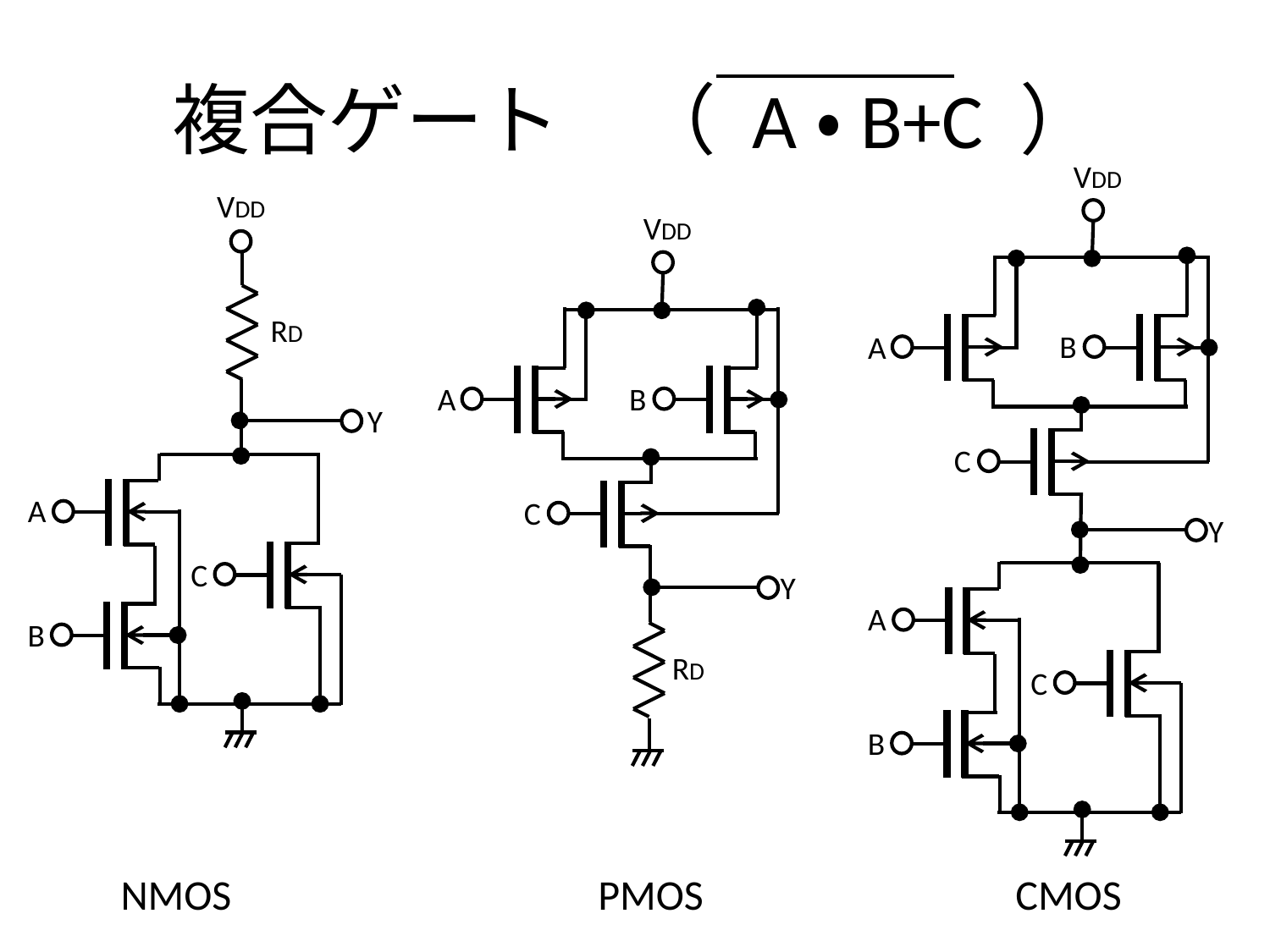

# 複合ゲート　（ A・B+C ）
VDD
VDD

VDD

RD
B
A

B
A

Y

C

A
C

Y

C
Y

A
B

RD
C

B

NMOS
PMOS
CMOS